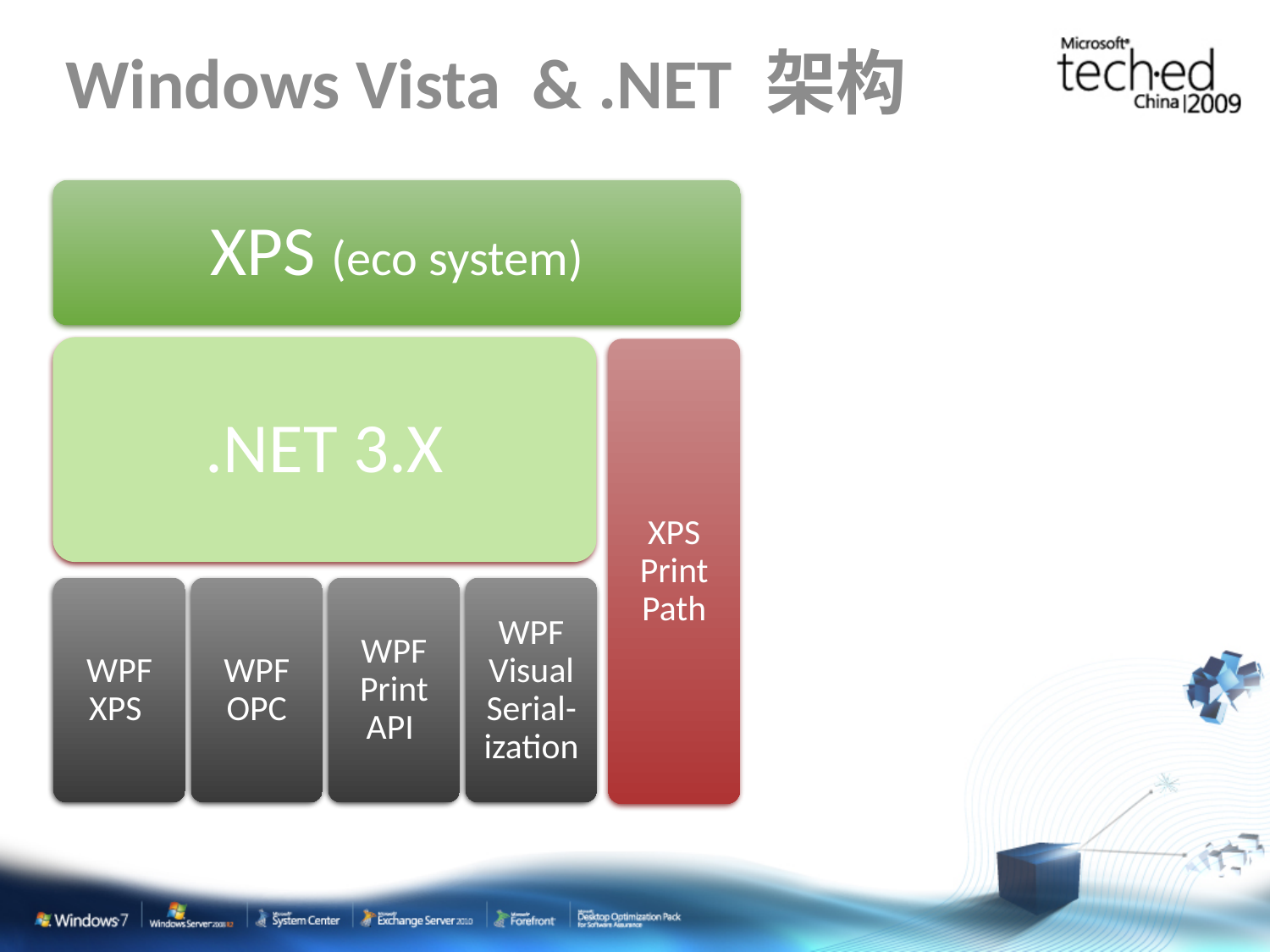

# Windows Vista  & .NET 架构
XPS (eco system)
.NET 3.X
WPF XPS
WPF OPC
WPF Print API
WPF Visual Serial-ization
XPS Print Path